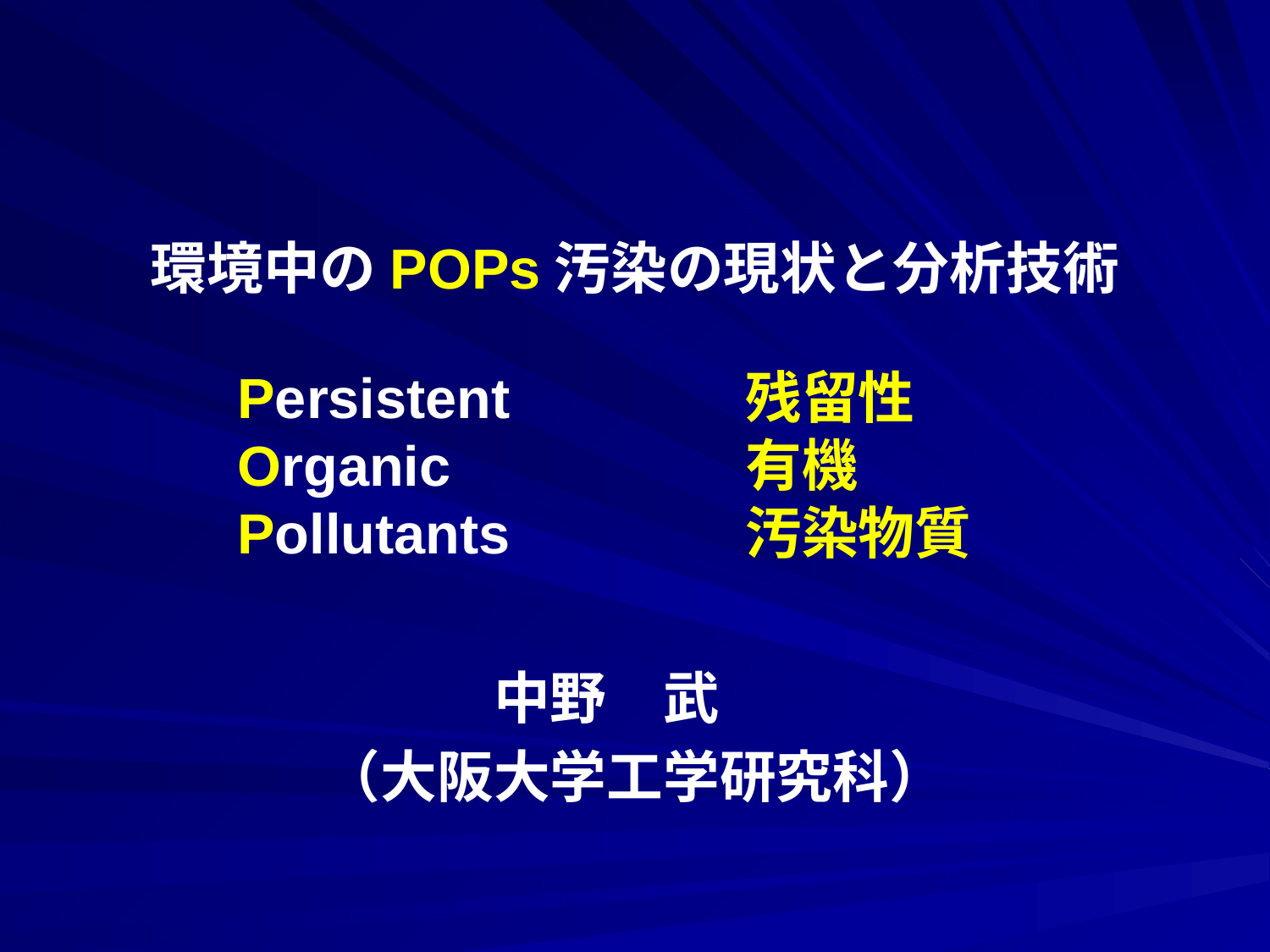

環境中のPOPs汚染の現状と分析技術
Persistent		残留性
Organic			有機
Pollutants		汚染物質
中野　武
（大阪大学工学研究科）